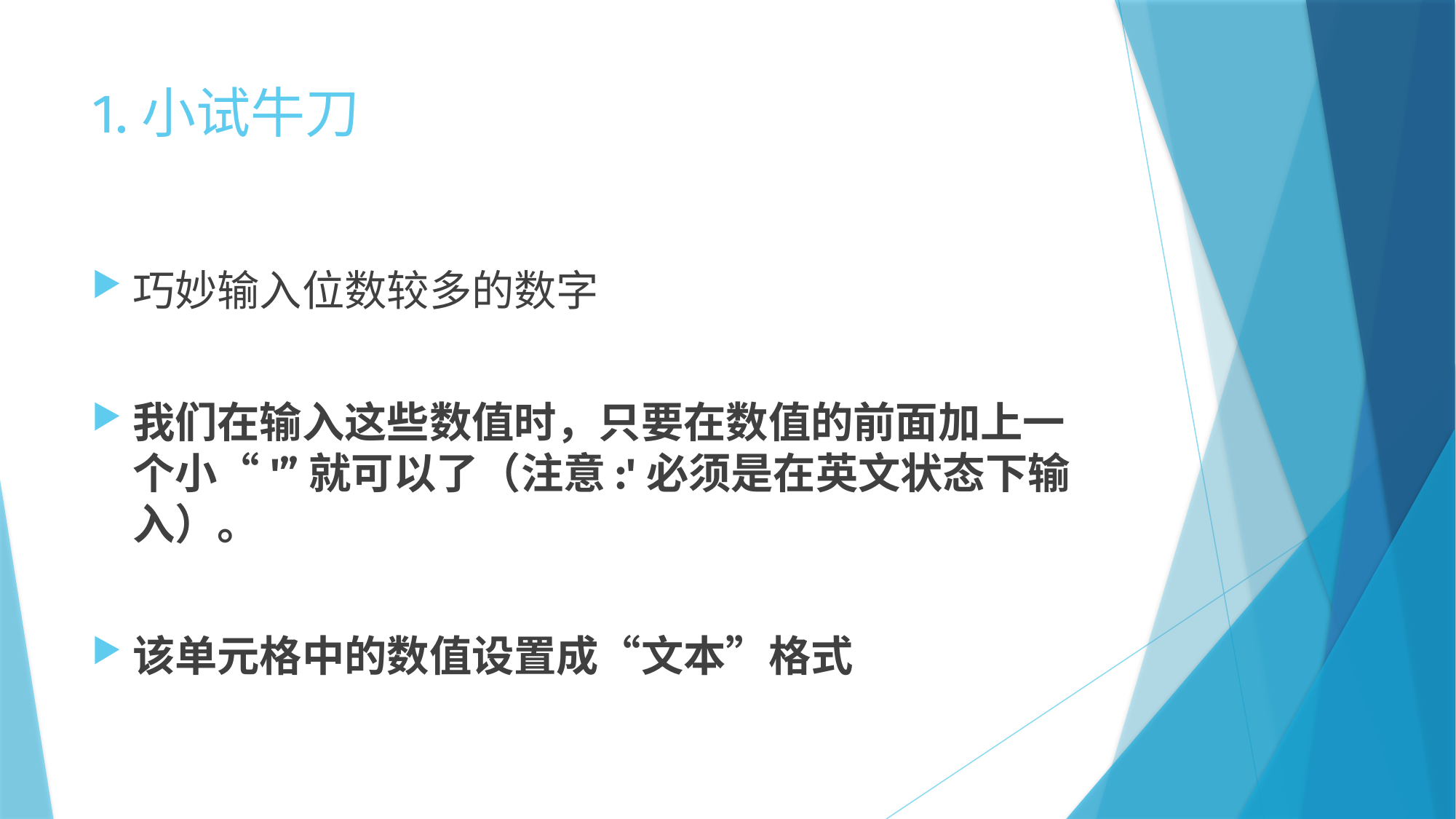

# 1.小试牛刀
巧妙输入位数较多的数字

我们在输入这些数值时，只要在数值的前面加上一个小“'”就可以了（注意:'必须是在英文状态下输入）。

该单元格中的数值设置成“文本”格式